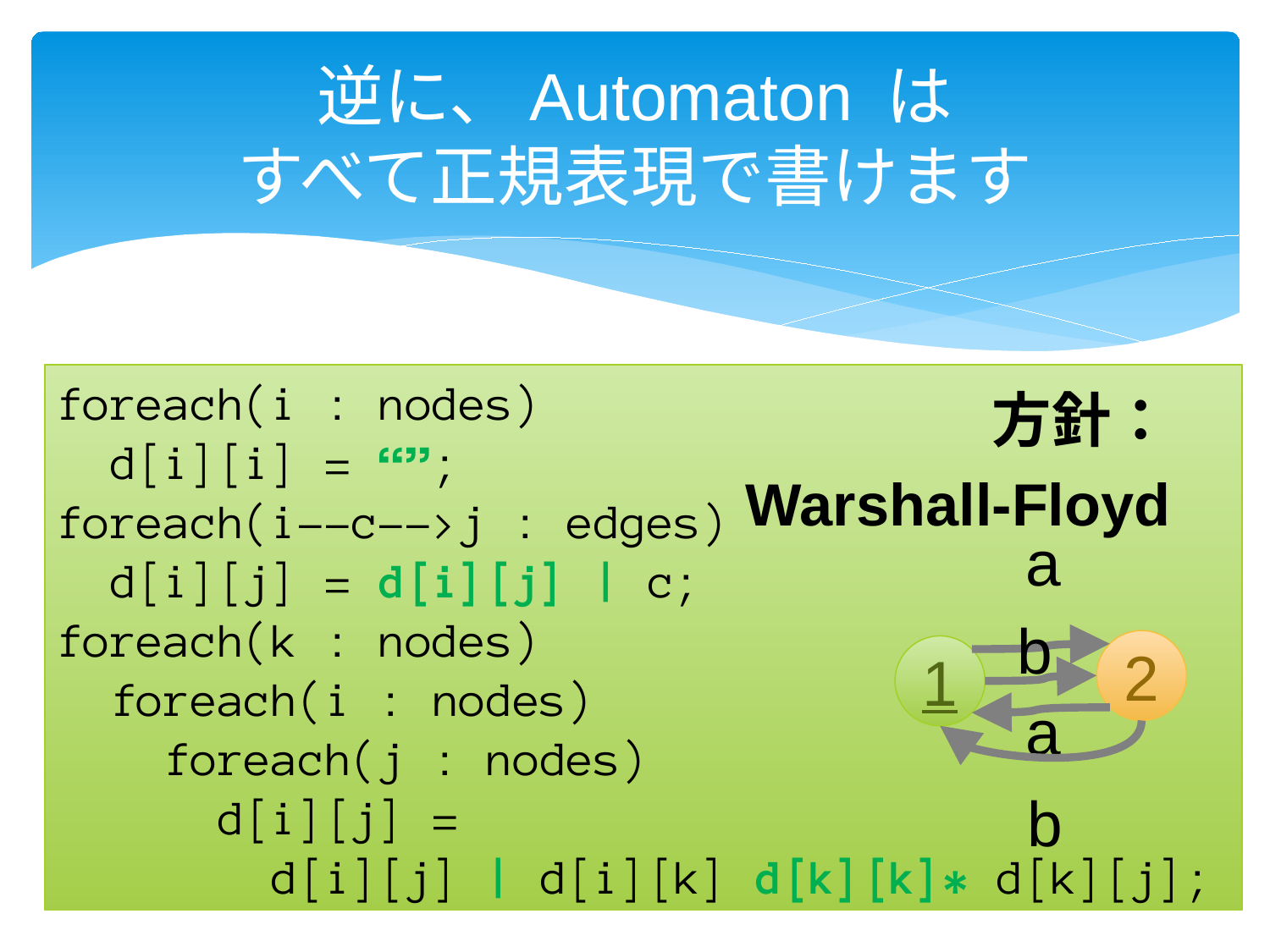

# 逆に、Automaton は すべて正規表現で書けます
foreach(i : nodes)
  d[i][i] = “”;
foreach(i--c-->j : edges)
  d[i][j] = d[i][j] | c;
foreach(k : nodes)
  foreach(i : nodes)
    foreach(j : nodes)
      d[i][j] =
        d[i][j] | d[i][k] d[k][k]* d[k][j];
方針：
Warshall-Floyd
a
b
2
1
a
b